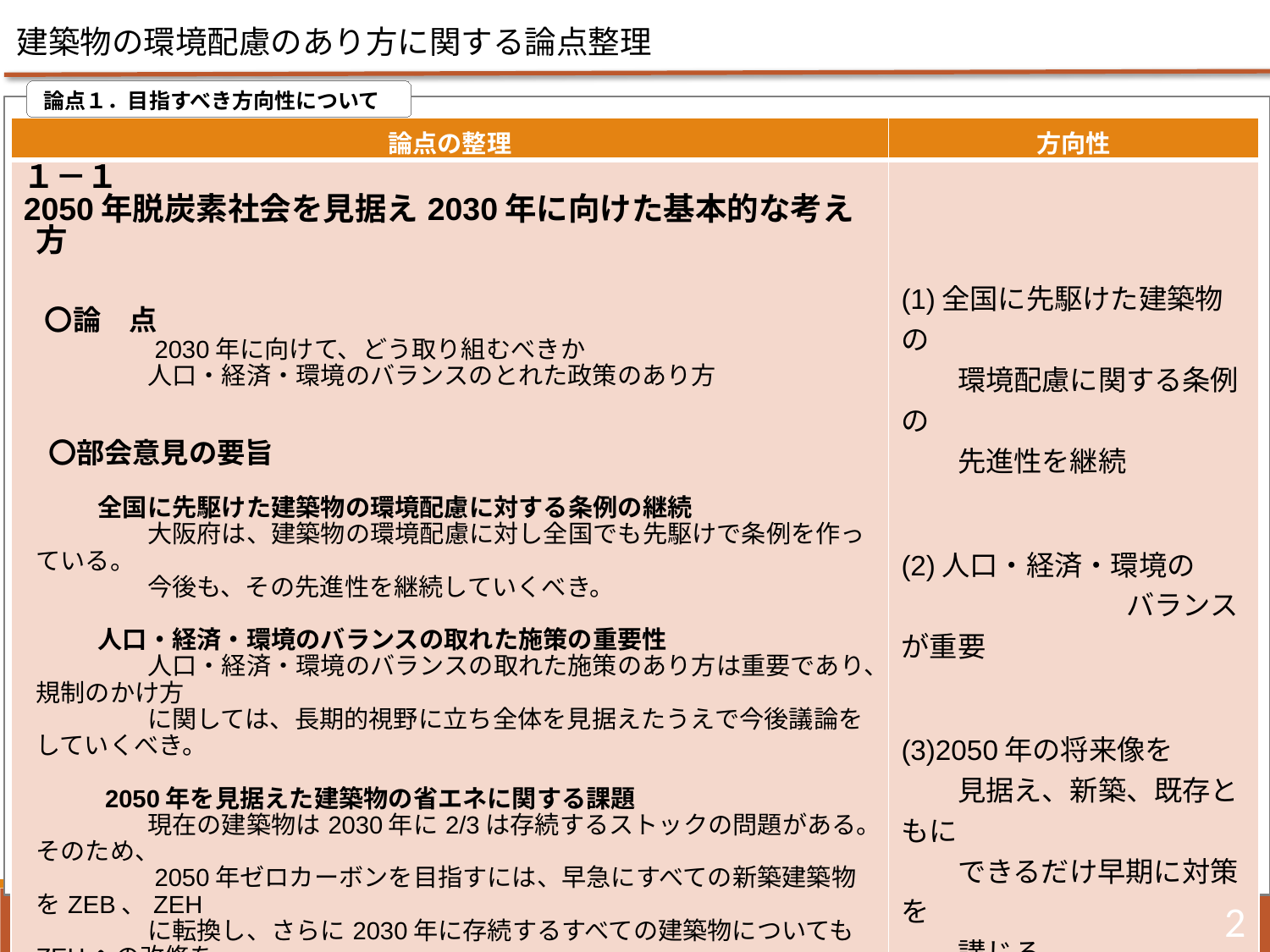

建築物の環境配慮のあり方に関する論点整理
 論点１．目指すべき方向性について

| 論点の整理 | 方向性 |
| --- | --- |
| １－１　 2050年脱炭素社会を見据え2030年に向けた基本的な考え方 　 　〇論　点　 　　　　　2030年に向けて、どう取り組むべきか 　　　　　人口・経済・環境のバランスのとれた政策のあり方 　　 　 　〇部会意見の要旨 　　　 　　　全国に先駆けた建築物の環境配慮に対する条例の継続 　　　　　大阪府は、建築物の環境配慮に対し全国でも先駆けで条例を作っている。 　　　　　今後も、その先進性を継続していくべき。　 　　　人口・経済・環境のバランスの取れた施策の重要性 　　　　　人口・経済・環境のバランスの取れた施策のあり方は重要であり、規制のかけ方 　　　　　に関しては、長期的視野に立ち全体を見据えたうえで今後議論をしていくべき。 　　　　　　 　　　2050年を見据えた建築物の省エネに関する課題　 　　　　　現在の建築物は2030年に2/3は存続するストックの問題がある。そのため、 　　　　　2050年ゼロカーボンを目指すには、早急にすべての新築建築物をZEB、ZEH　　 　　　　　に転換し、さらに2030年に存続するすべての建築物についてもZEHへの改修を 　　　　　進めなくては厳しい。しかしながら、実際にはストックは残るので、脱炭素化は 　　　　　厳しい。 | (1)全国に先駆けた建築物の 　　環境配慮に関する条例の 　　先進性を継続 (2)人口・経済・環境の 　　　　　　　　バランスが重要 (3)2050年の将来像を 　　見据え、新築、既存ともに 　　できるだけ早期に対策を 　　講じる |
2
住宅まちづくり部